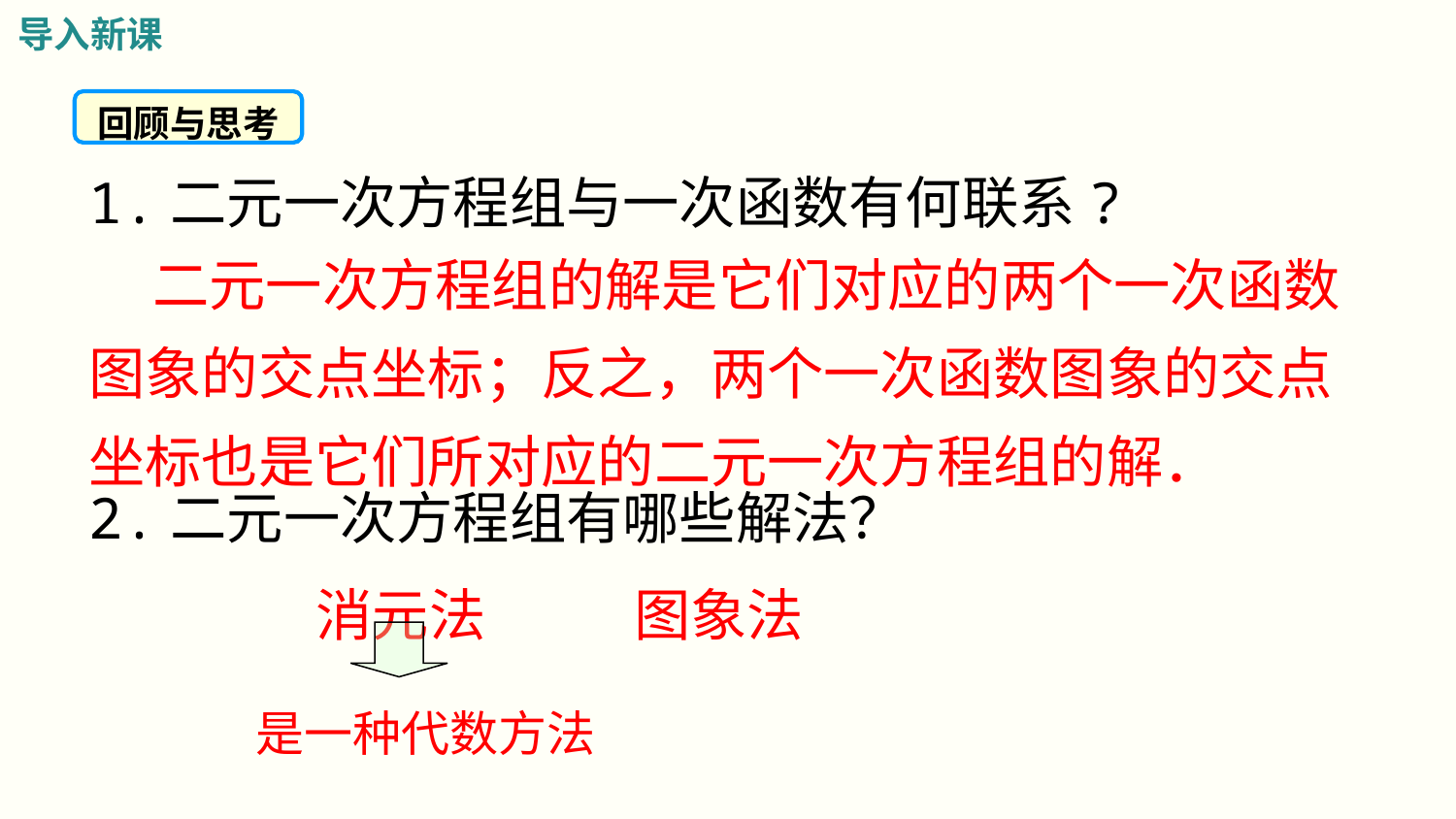

导入新课
回顾与思考
1.二元一次方程组与一次函数有何联系?
    二元一次方程组的解是它们对应的两个一次函数图象的交点坐标；反之，两个一次函数图象的交点坐标也是它们所对应的二元一次方程组的解．
2.二元一次方程组有哪些解法？
消元法
图象法

是一种代数方法